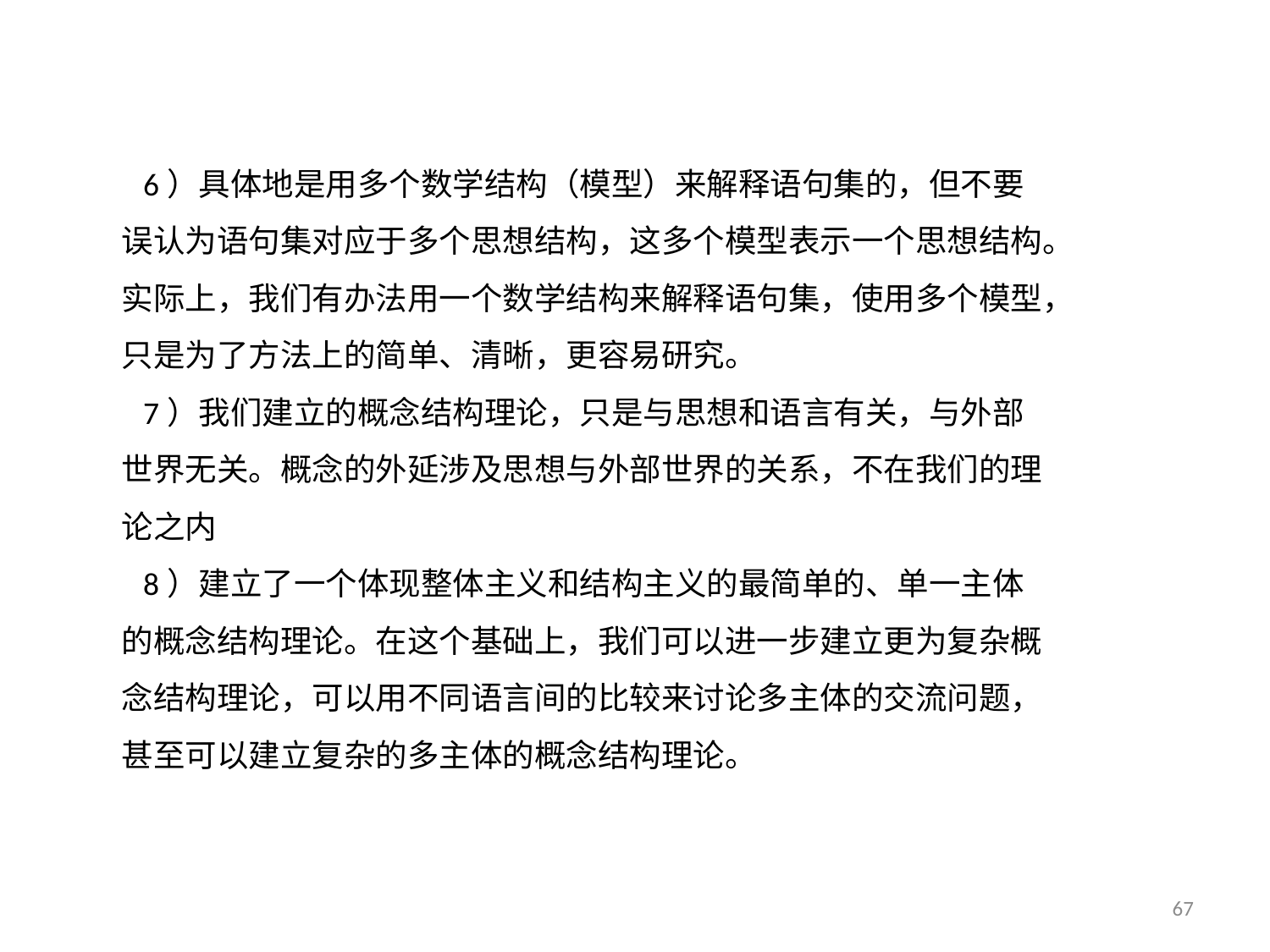

6）具体地是用多个数学结构（模型）来解释语句集的，但不要误认为语句集对应于多个思想结构，这多个模型表示一个思想结构。实际上，我们有办法用一个数学结构来解释语句集，使用多个模型，只是为了方法上的简单、清晰，更容易研究。
   7）我们建立的概念结构理论，只是与思想和语言有关，与外部世界无关。概念的外延涉及思想与外部世界的关系，不在我们的理论之内
   8）建立了一个体现整体主义和结构主义的最简单的、单一主体的概念结构理论。在这个基础上，我们可以进一步建立更为复杂概念结构理论，可以用不同语言间的比较来讨论多主体的交流问题，甚至可以建立复杂的多主体的概念结构理论。

67